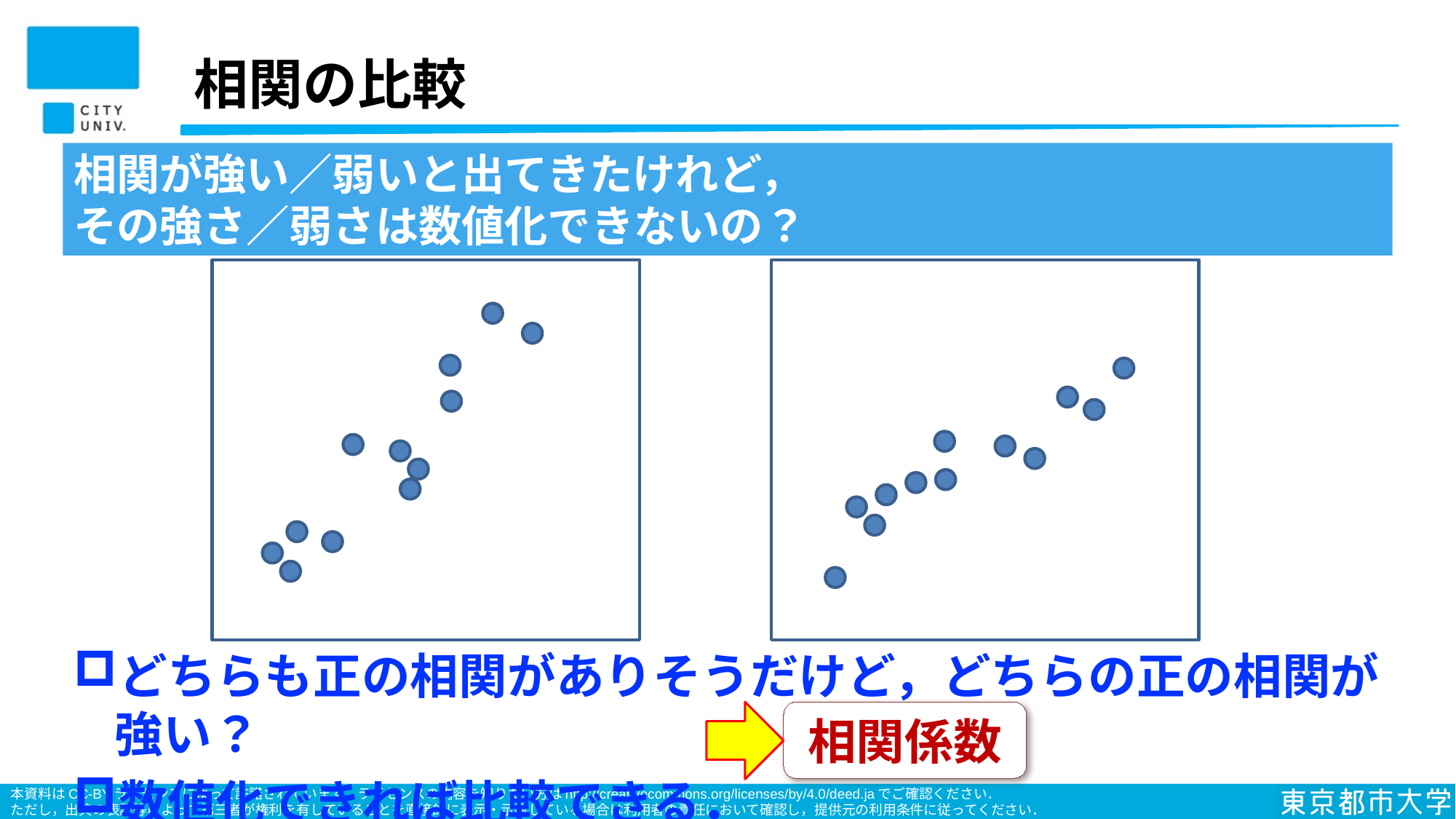

# 相関の比較
相関が強い／弱いと出てきたけれど，
その強さ／弱さは数値化できないの？

どちらも正の相関がありそうだけど，どちらの正の相関が強い？
数値化できれば比較できる．

相関係数